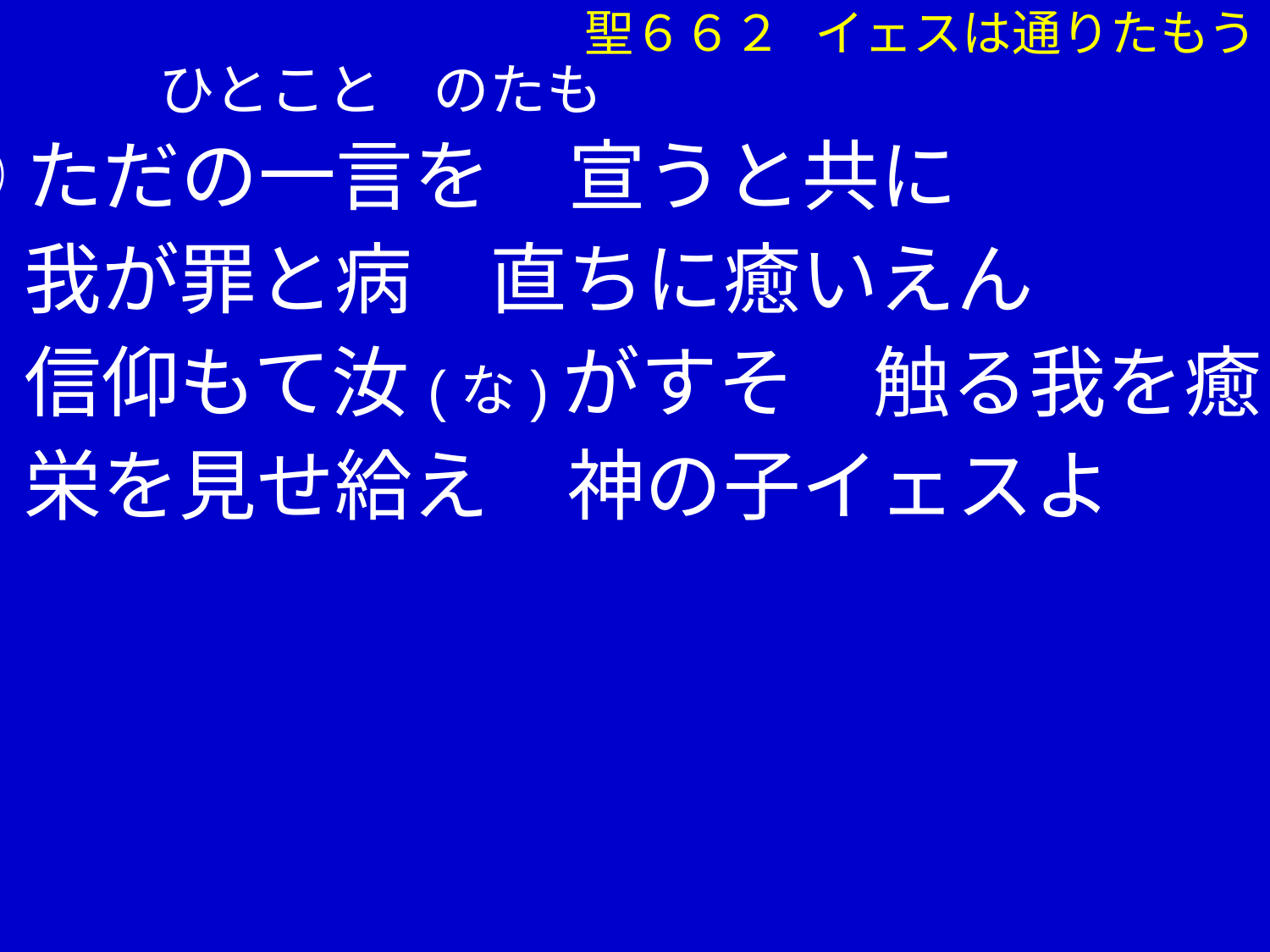

聖６６２   イェスは通りたもう
                 ひとこと    のたも
②ただの一言を　宣うと共に
　 我が罪と病　直ちに癒いえん
　 信仰もて汝(な)がすそ　触る我を癒し
　 栄を見せ給え　神の子イェスよ